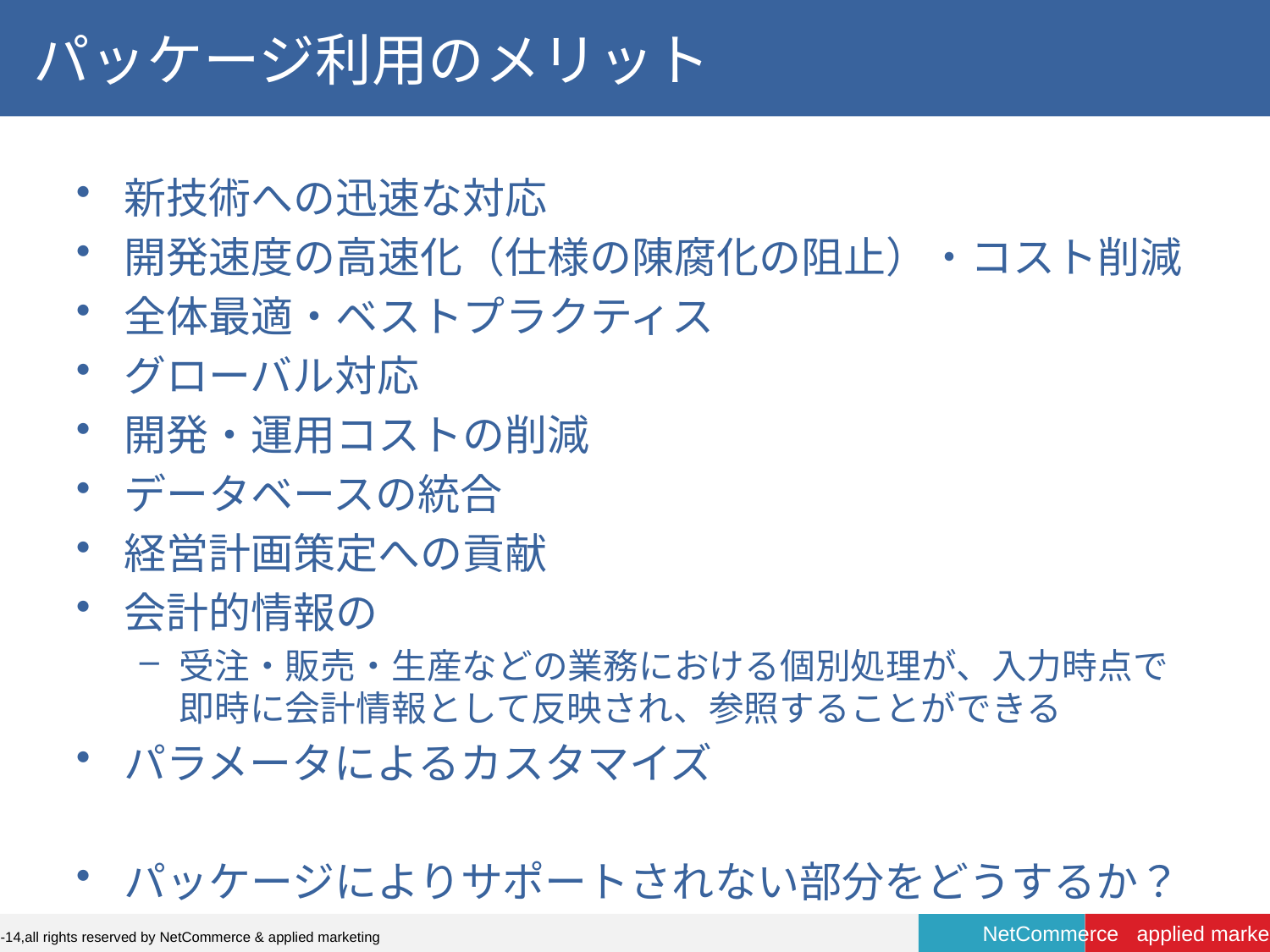

# パッケージ利用のメリット
新技術への迅速な対応
開発速度の高速化（仕様の陳腐化の阻止）・コスト削減
全体最適・ベストプラクティス
グローバル対応
開発・運用コストの削減
データベースの統合
経営計画策定への貢献
会計的情報の
受注・販売・生産などの業務における個別処理が、入力時点で即時に会計情報として反映され、参照することができる
パラメータによるカスタマイズ

パッケージによりサポートされない部分をどうするか？